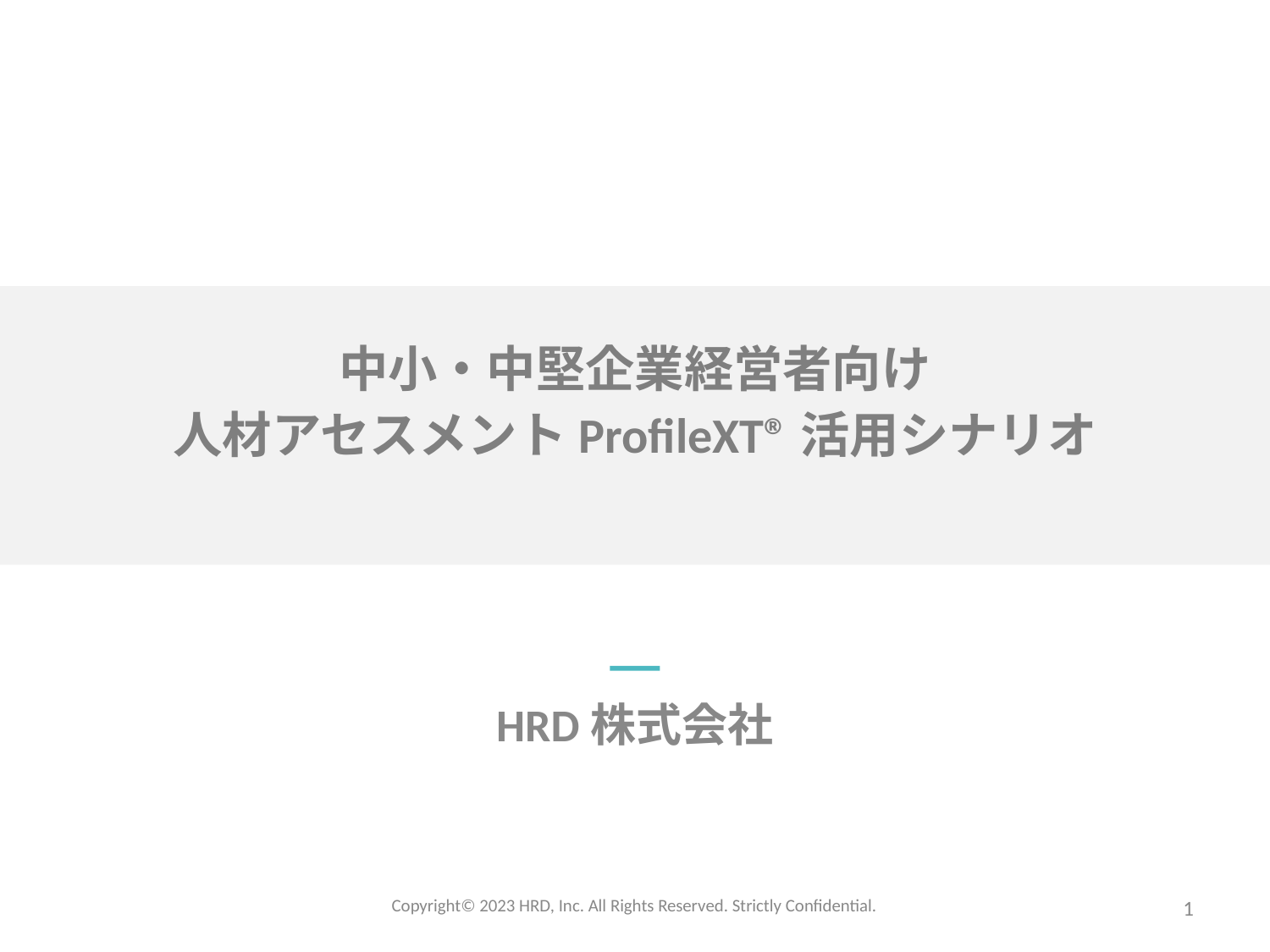

# 中小・中堅企業経営者向け 人材アセスメントProfileXT®活用シナリオ

HRD株式会社

Copyright©️ 2023 HRD, Inc. All Rights Reserved. Strictly Confidential.
1